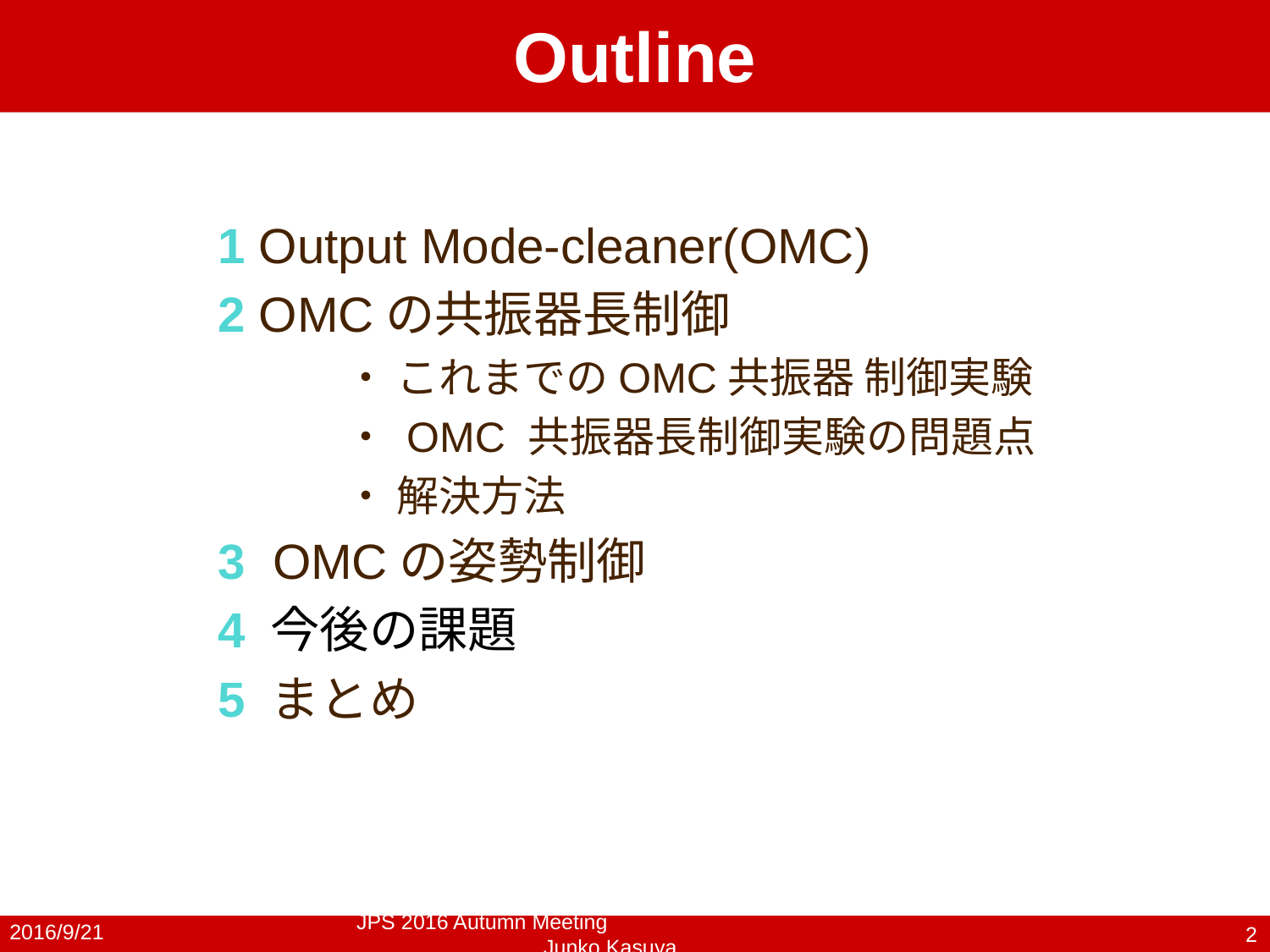

# Outline
1 Output Mode-cleaner(OMC)
2 OMCの共振器長制御
	・ これまでのOMC共振器 制御実験
	・ OMC 共振器長制御実験の問題点
	・ 解決方法
3  OMCの姿勢制御
4 今後の課題
5 まとめ

2016/9/21
JPS 2016 Autumn Meeting 		Junko Kasuya
2